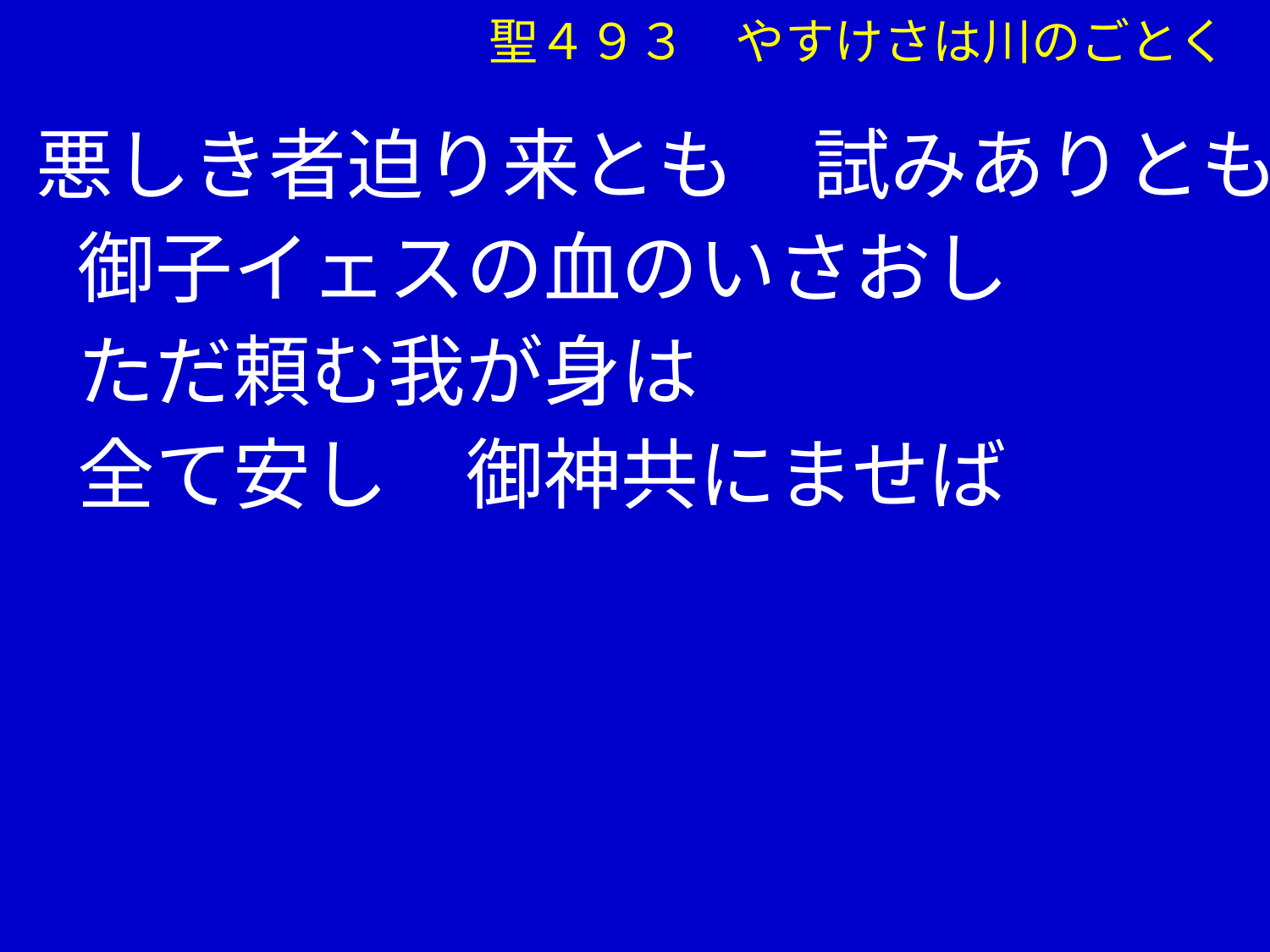

聖４９３　やすけさは川のごとく
② 悪しき者迫り来とも　試みありとも
　　御子イェスの血のいさおし
　　ただ頼む我が身は
　　全て安し　御神共にませば